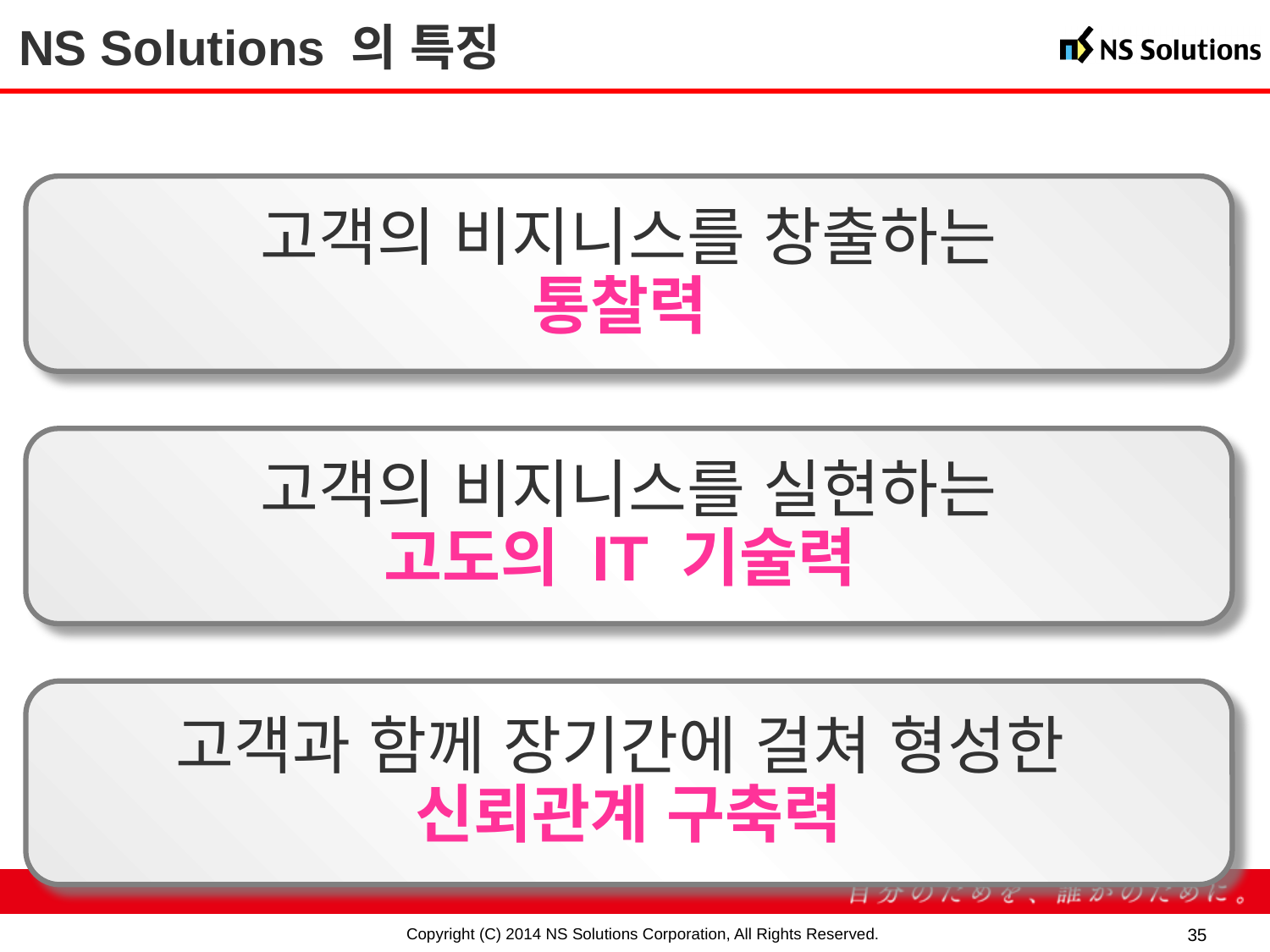

NS Solutions 의 특징
고객의 비지니스를 창출하는
통찰력
고객의 비지니스를 실현하는
고도의 IT 기술력
고객과 함께 장기간에 걸쳐 형성한
신뢰관계 구축력